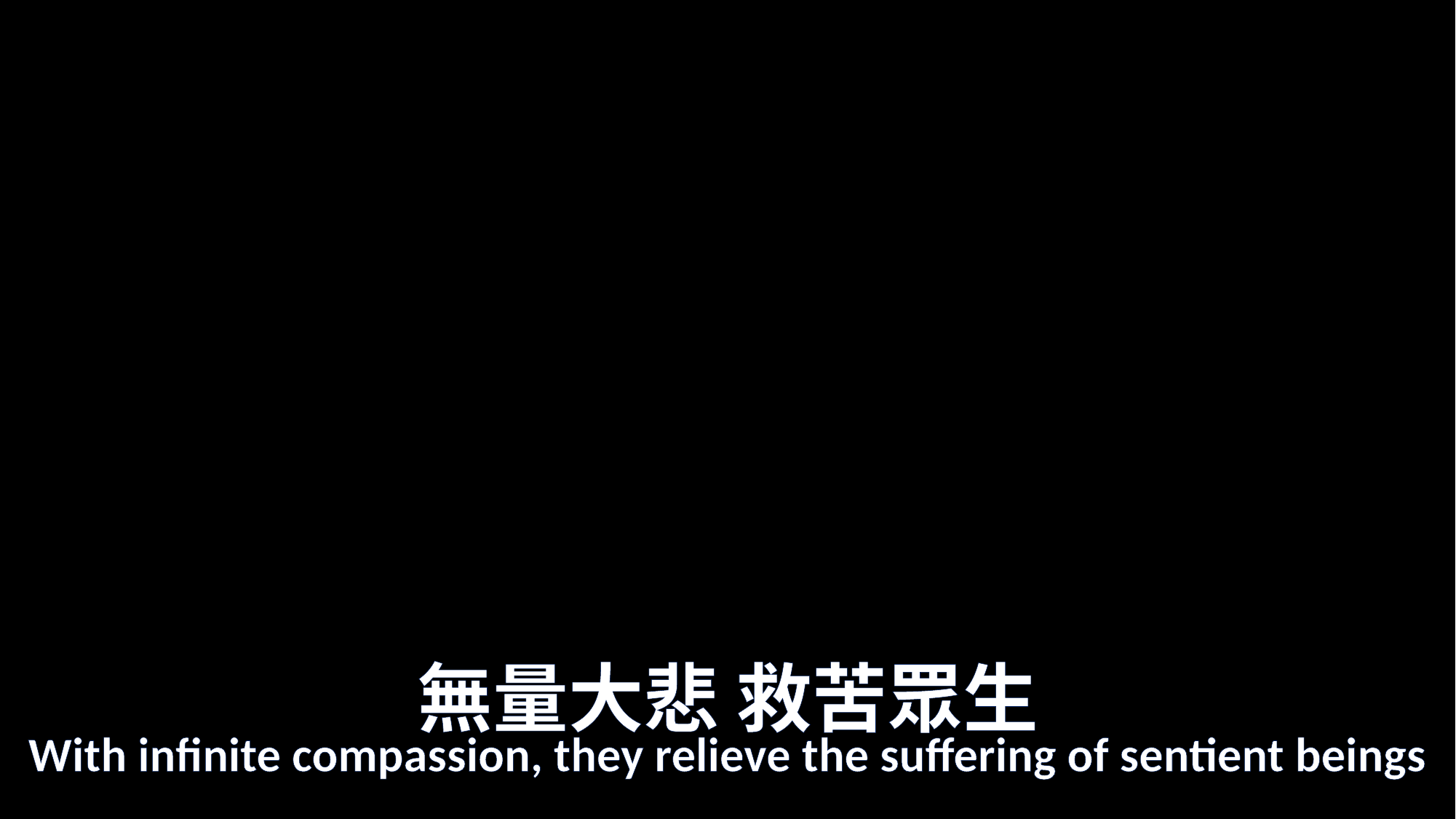

# 無量大悲 救苦眾生
With infinite compassion, they relieve the suffering of sentient beings